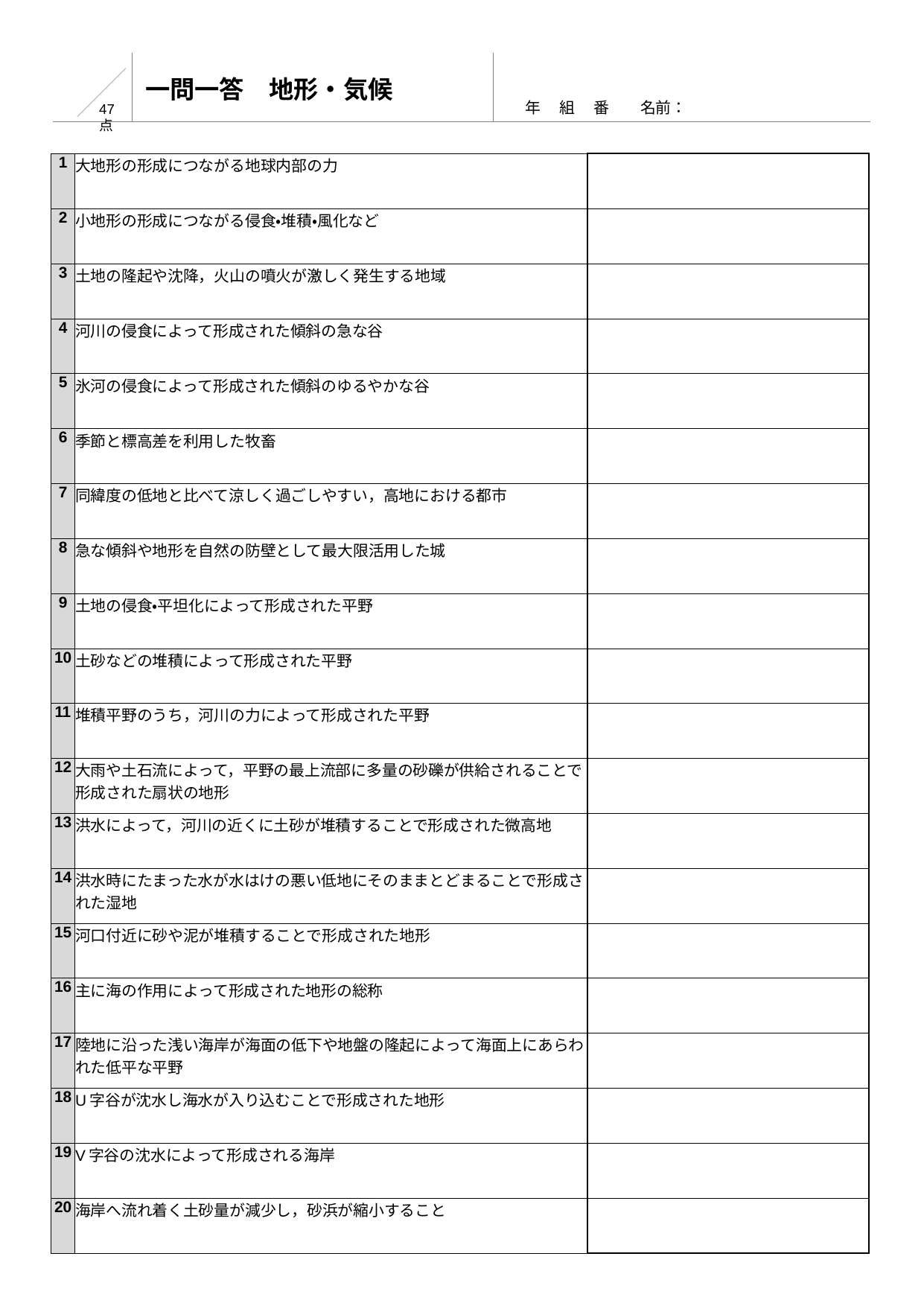

一問一答　地形・気候
　 年　 組　 番　　名前：
47点
| 1 | 大地形の形成につながる地球内部の力 |  |
| --- | --- | --- |
| 2 | 小地形の形成につながる侵食・堆積・風化など |  |
| 3 | 土地の隆起や沈降，火山の噴火が激しく発生する地域 |  |
| 4 | 河川の侵食によって形成された傾斜の急な谷 |  |
| 5 | 氷河の侵食によって形成された傾斜のゆるやかな谷 |  |
| 6 | 季節と標高差を利用した牧畜 |  |
| 7 | 同緯度の低地と比べて涼しく過ごしやすい，高地における都市 |  |
| 8 | 急な傾斜や地形を自然の防壁として最大限活用した城 |  |
| 9 | 土地の侵食・平坦化によって形成された平野 |  |
| 10 | 土砂などの堆積によって形成された平野 |  |
| 11 | 堆積平野のうち，河川の力によって形成された平野 |  |
| 12 | 大雨や土石流によって，平野の最上流部に多量の砂礫が供給されることで形成された扇状の地形 |  |
| 13 | 洪水によって，河川の近くに土砂が堆積することで形成された微高地 |  |
| 14 | 洪水時にたまった水が水はけの悪い低地にそのままとどまることで形成された湿地 |  |
| 15 | 河口付近に砂や泥が堆積することで形成された地形 |  |
| 16 | 主に海の作用によって形成された地形の総称 |  |
| 17 | 陸地に沿った浅い海岸が海面の低下や地盤の隆起によって海面上にあらわれた低平な平野 |  |
| 18 | U字谷が沈水し海水が入り込むことで形成された地形 |  |
| 19 | V字谷の沈水によって形成される海岸 |  |
| 20 | 海岸へ流れ着く土砂量が減少し，砂浜が縮小すること |  |